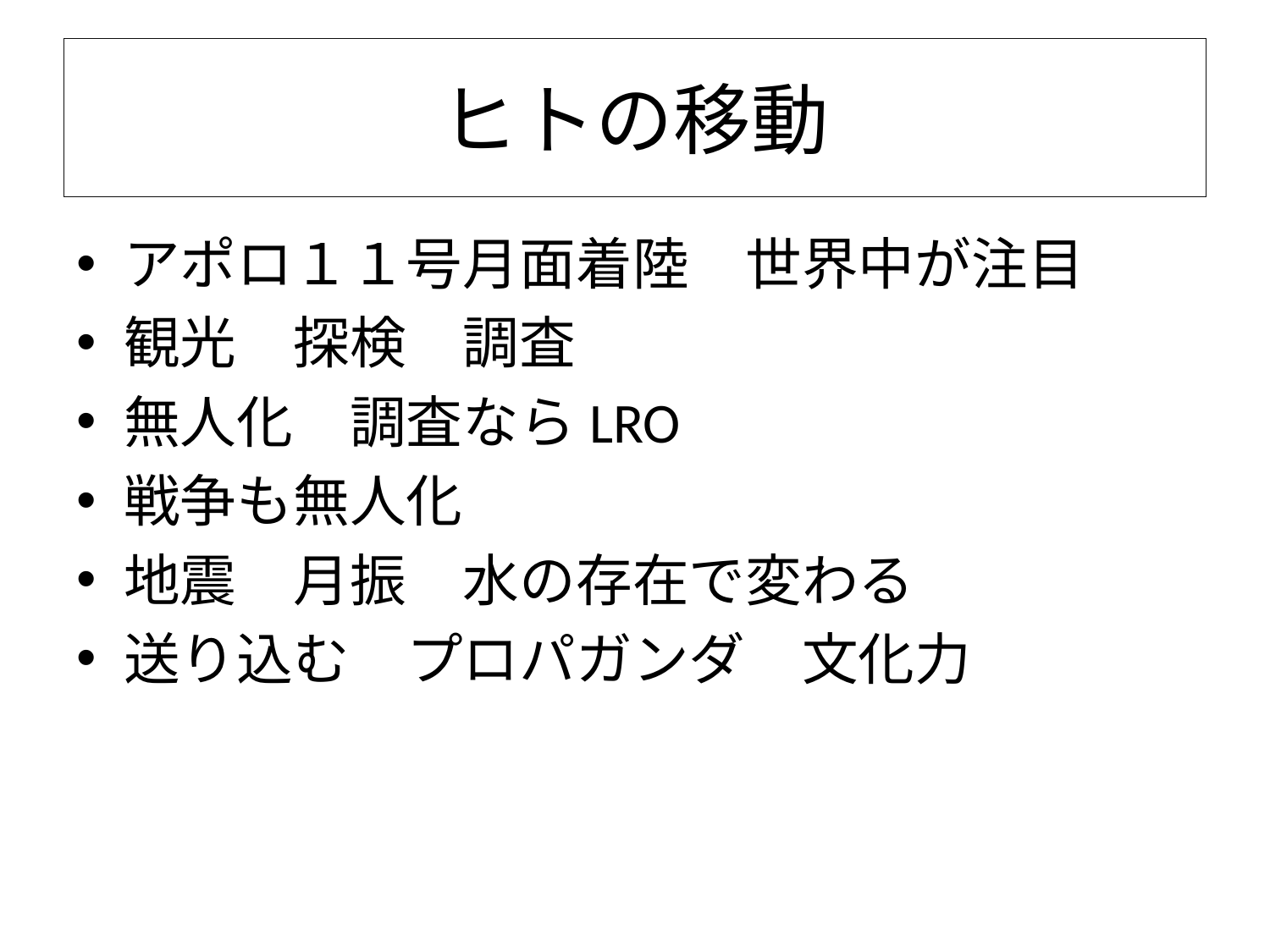

# ヒトの移動
アポロ１１号月面着陸　世界中が注目
観光　探検　調査
無人化　調査ならLRO
戦争も無人化
地震　月振　水の存在で変わる
送り込む　プロパガンダ　文化力